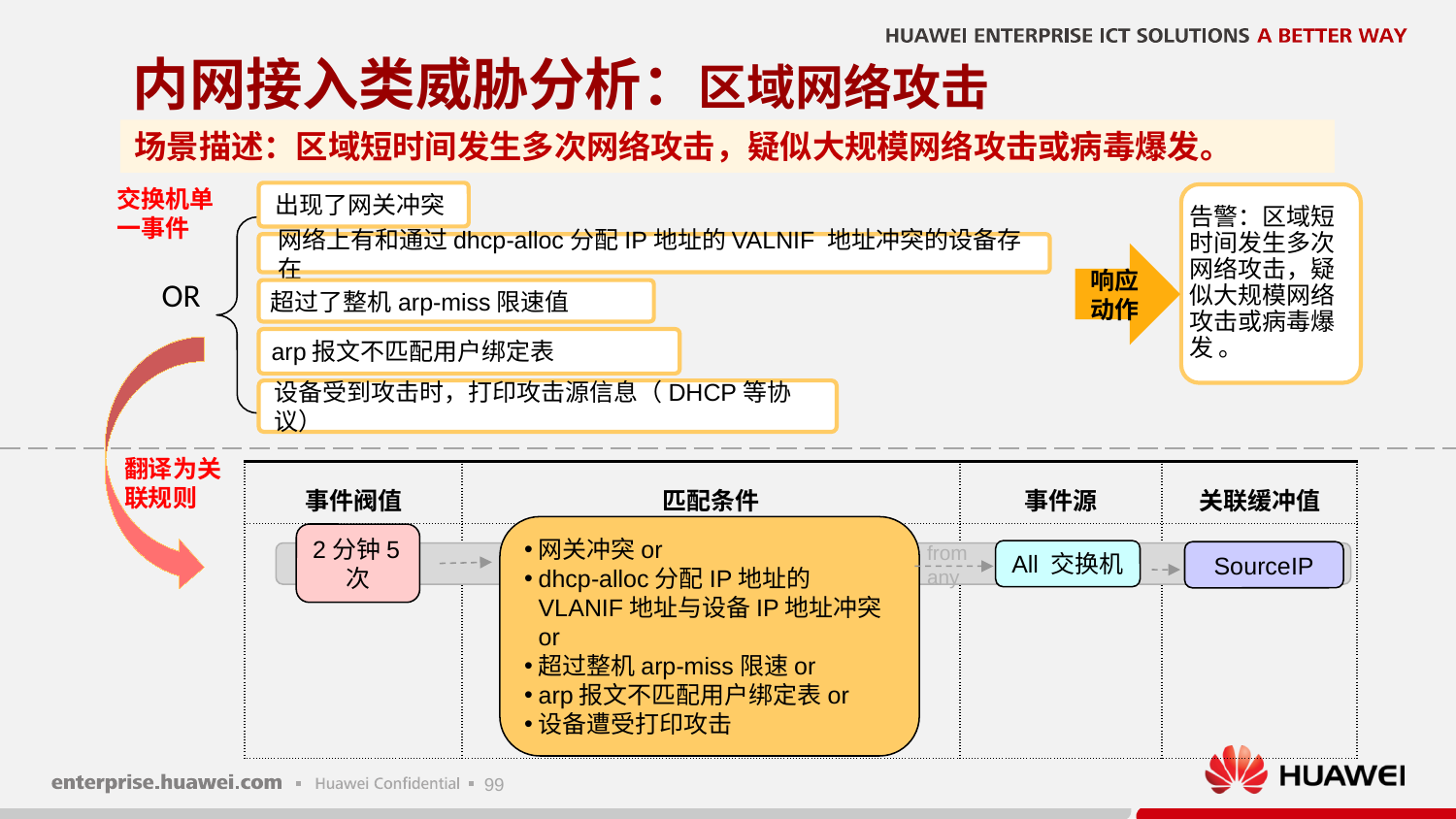

# 内网接入类威胁分析：区域网络攻击
场景描述：区域短时间发生多次网络攻击，疑似大规模网络攻击或病毒爆发。
交换机单一事件

出现了网关冲突

告警：区域短时间发生多次网络攻击，疑似大规模网络攻击或病毒爆发 。

网络上有和通过dhcp-alloc分配IP地址的VALNIF 地址冲突的设备存在
响应动作
OR

超过了整机arp-miss限速值

arp报文不匹配用户绑定表

设备受到攻击时，打印攻击源信息（DHCP等协议）
翻译为关联规则
| 事件阀值 | 匹配条件 | 事件源 | 关联缓冲值 |
| --- | --- | --- | --- |
|  |  |  |  |
2分钟5次
网关冲突or
dhcp-alloc分配IP地址的VLANIF地址与设备IP地址冲突or
超过整机arp-miss限速or
arp报文不匹配用户绑定表or
设备遭受打印攻击
from any
All 交换机
SourceIP